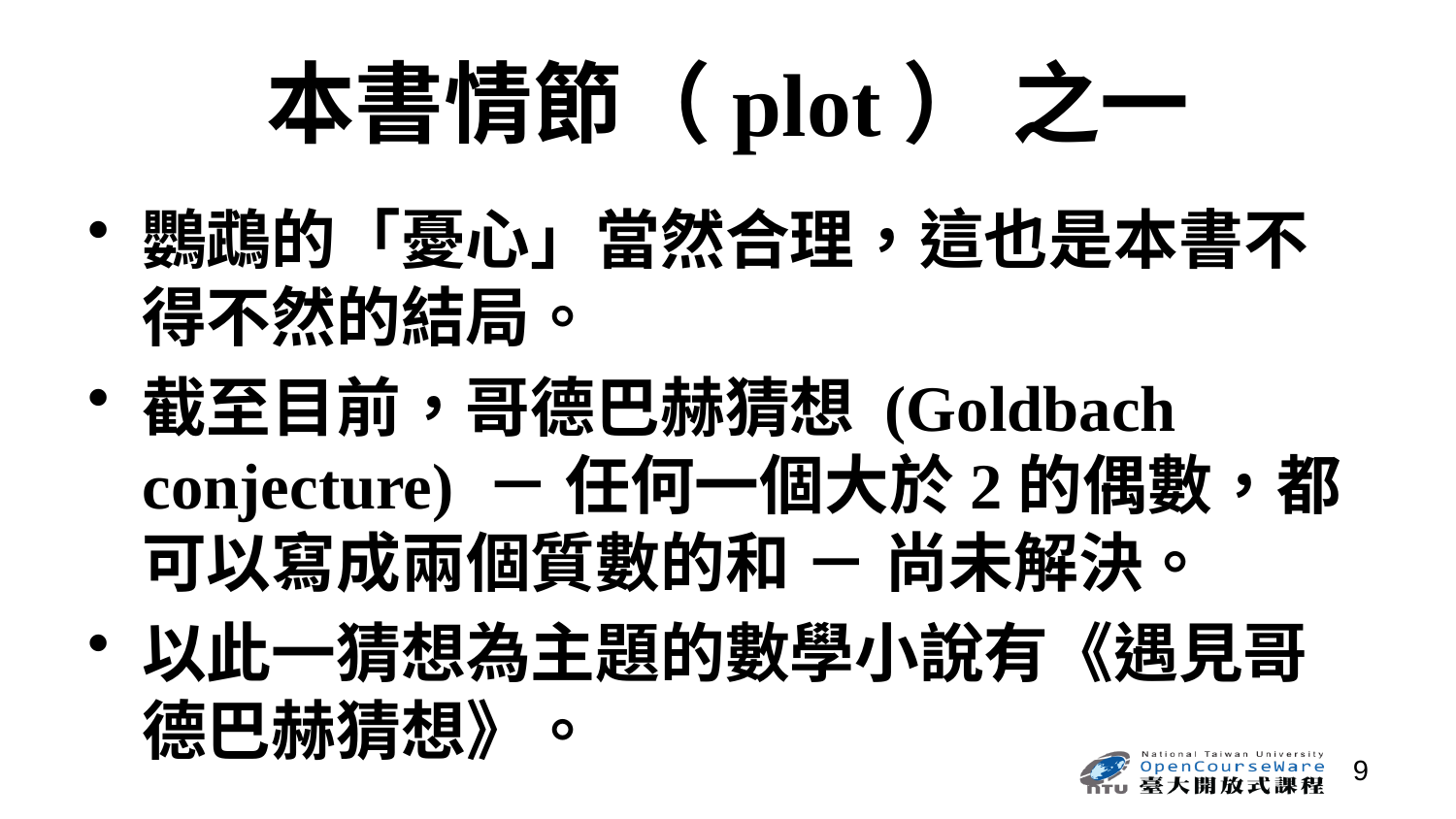

# 本書情節（plot） 之一
鸚鵡的「憂心」當然合理，這也是本書不得不然的結局。
截至目前，哥德巴赫猜想 (Goldbach conjecture) － 任何一個大於2的偶數，都可以寫成兩個質數的和 － 尚未解決。
以此一猜想為主題的數學小說有《遇見哥德巴赫猜想》。

9